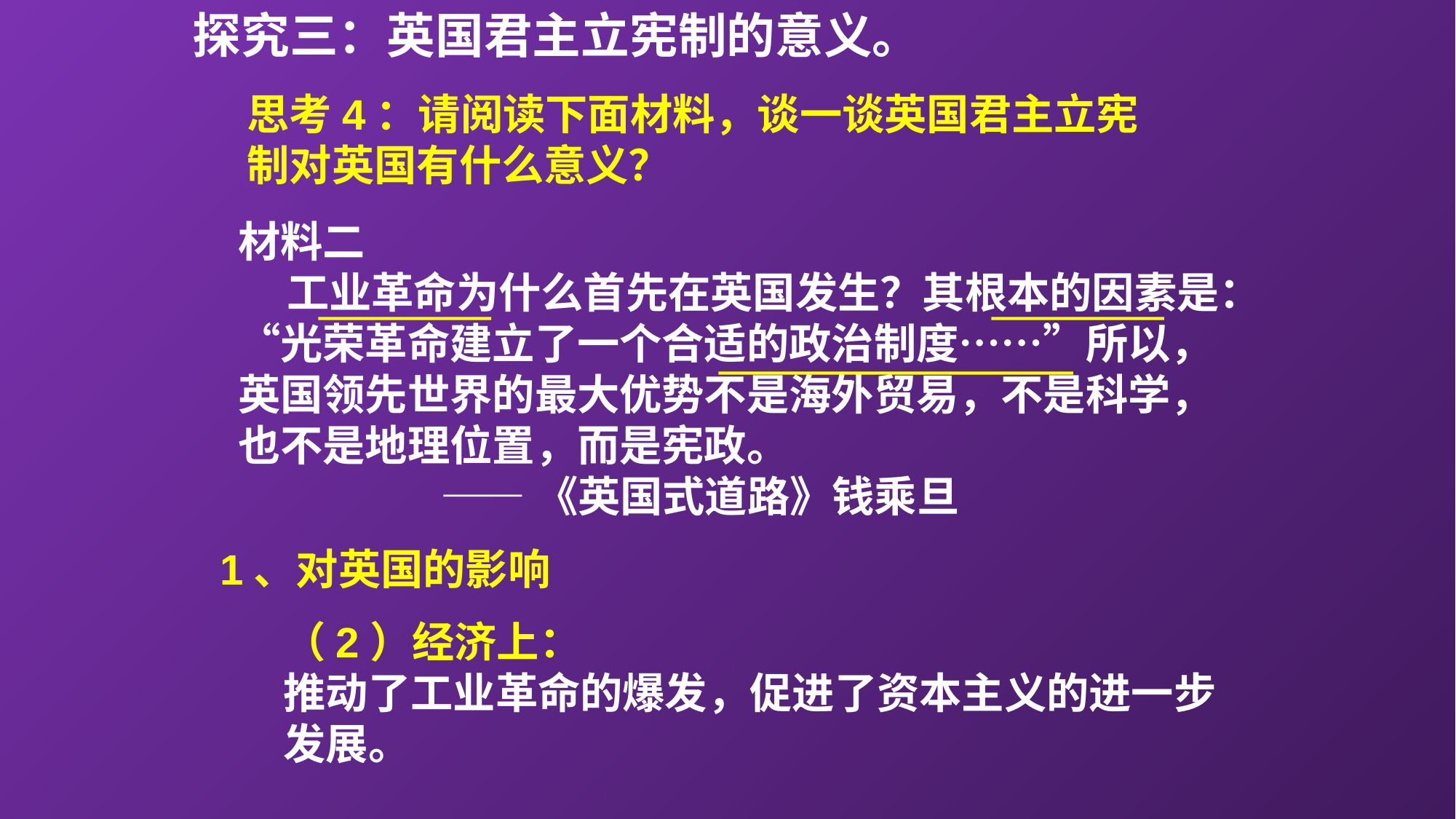

探究三：英国君主立宪制的意义。
思考4：请阅读下面材料，谈一谈英国君主立宪制对英国有什么意义？
材料二
    工业革命为什么首先在英国发生？其根本的因素是：“光荣革命建立了一个合适的政治制度……”所以，英国领先世界的最大优势不是海外贸易，不是科学，也不是地理位置，而是宪政。
                     ——《英国式道路》钱乘旦

1、对英国的影响
（2）经济上：
推动了工业革命的爆发，促进了资本主义的进一步发展。